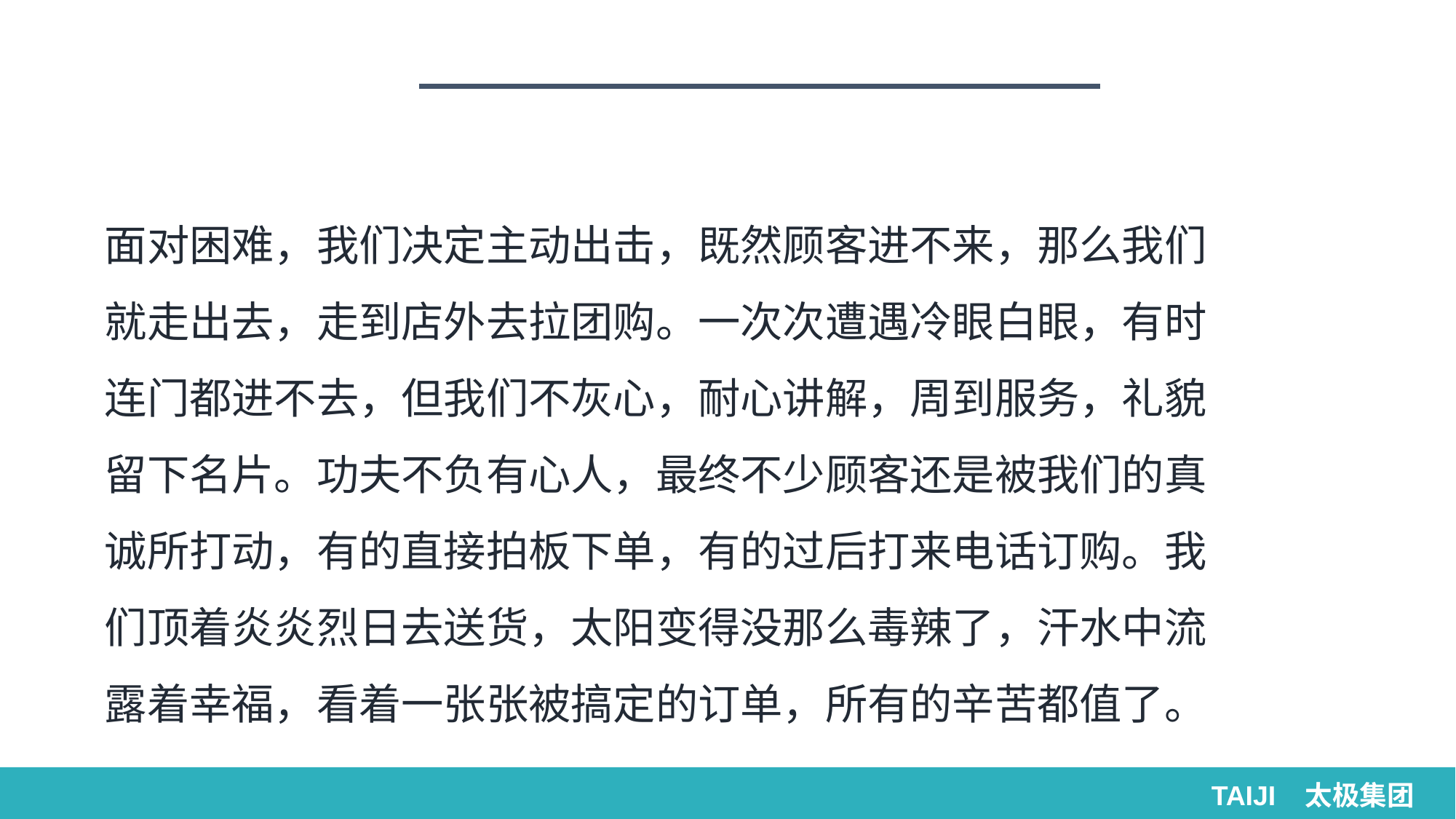

面对困难，我们决定主动出击，既然顾客进不来，那么我们就走出去，走到店外去拉团购。一次次遭遇冷眼白眼，有时连门都进不去，但我们不灰心，耐心讲解，周到服务，礼貌留下名片。功夫不负有心人，最终不少顾客还是被我们的真诚所打动，有的直接拍板下单，有的过后打来电话订购。我们顶着炎炎烈日去送货，太阳变得没那么毒辣了，汗水中流露着幸福，看着一张张被搞定的订单，所有的辛苦都值了。

TAIJI   太极集团